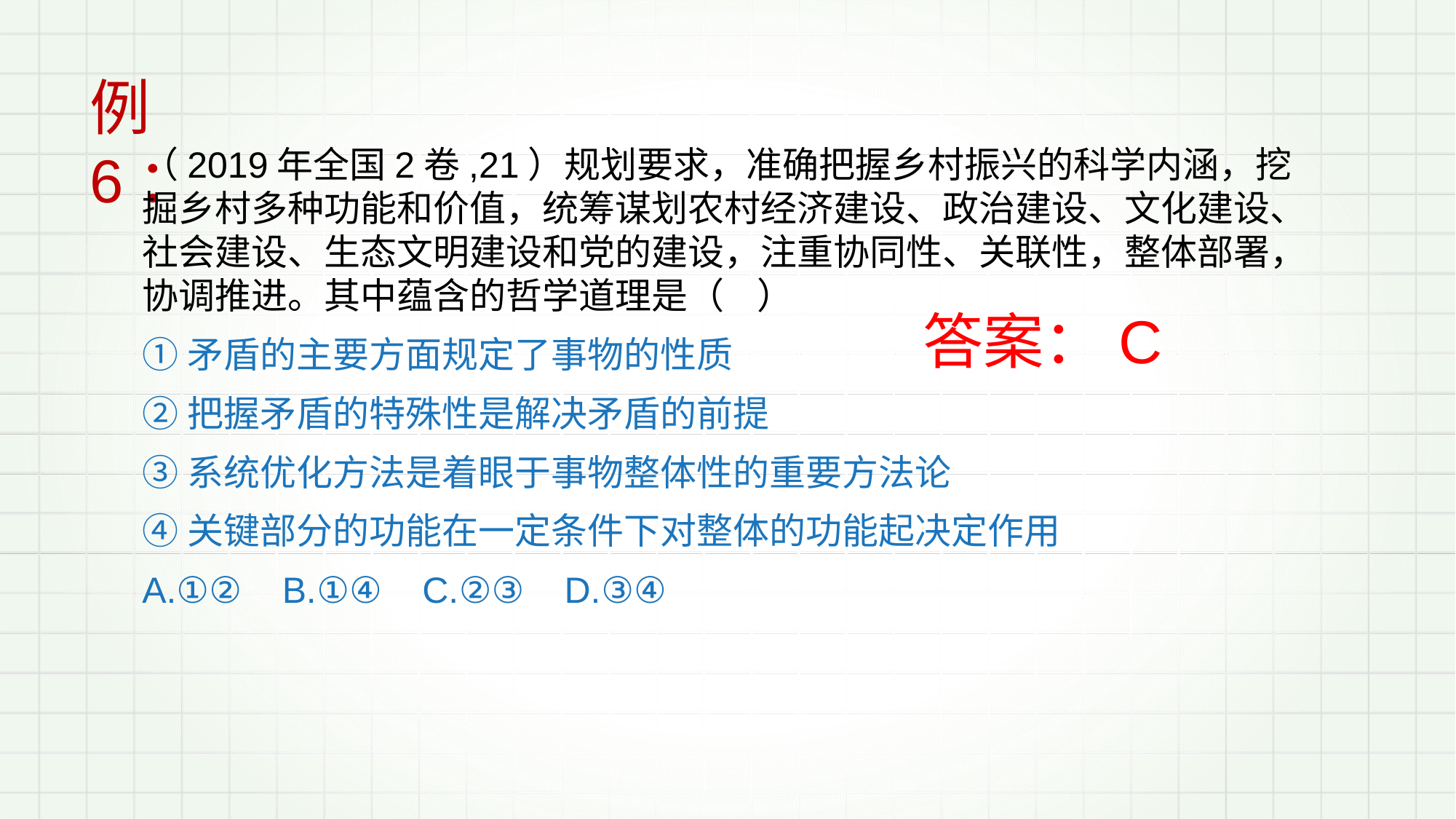

例6：
（2019年全国2卷,21）规划要求，准确把握乡村振兴的科学内涵，挖掘乡村多种功能和价值，统筹谋划农村经济建设、政治建设、文化建设、社会建设、生态文明建设和党的建设，注重协同性、关联性，整体部署，协调推进。其中蕴含的哲学道理是（    ）
①矛盾的主要方面规定了事物的性质
②把握矛盾的特殊性是解决矛盾的前提
③系统优化方法是着眼于事物整体性的重要方法论
④关键部分的功能在一定条件下对整体的功能起决定作用
A.①②    B.①④    C.②③    D.③④

答案：C